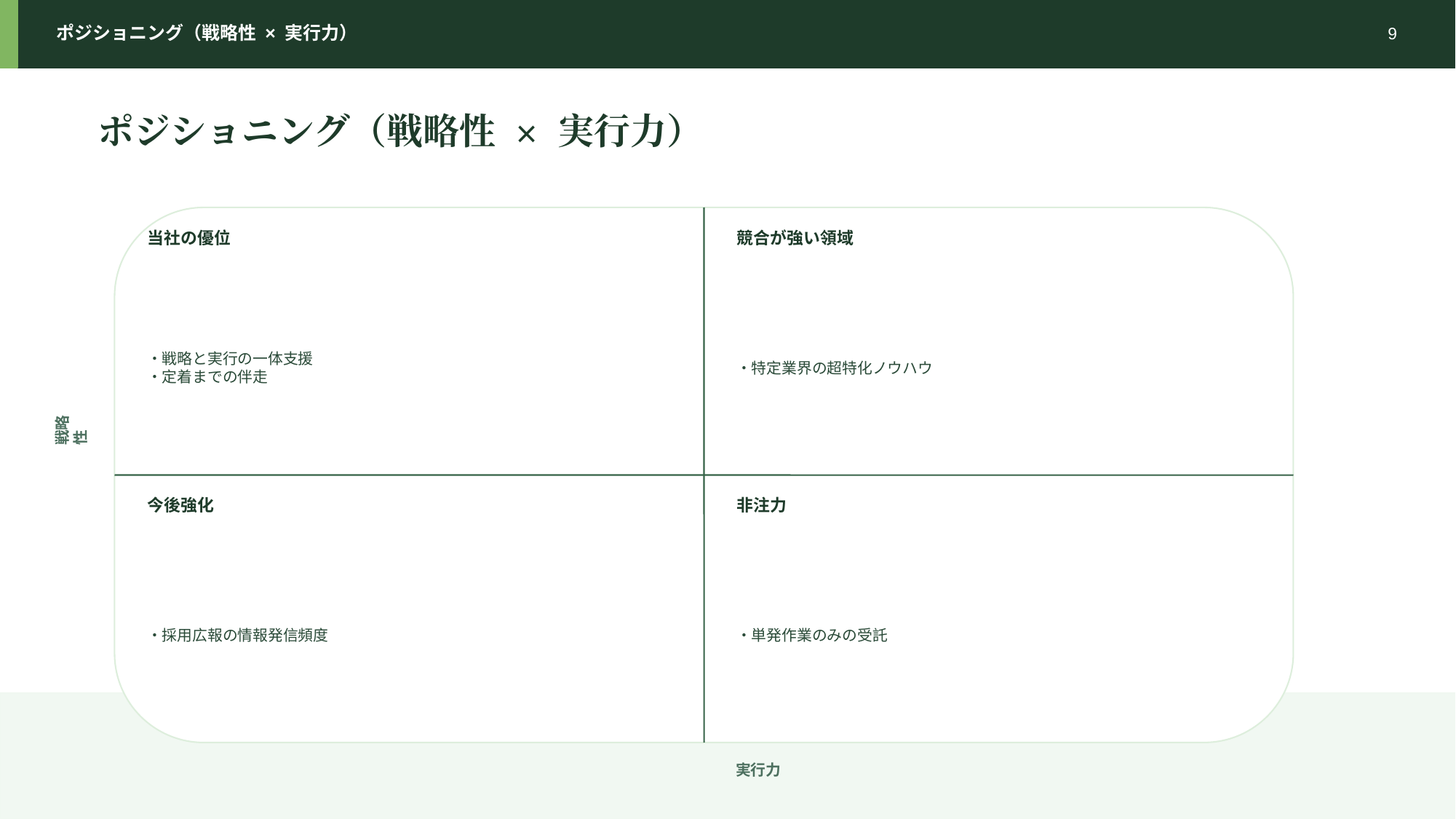

ポジショニング（戦略性 × 実行力）
9
ポジショニング（戦略性 × 実行力）

当社の優位
競合が強い領域
・戦略と実行の一体支援
・定着までの伴走
・特定業界の超特化ノウハウ
戦略性

今後強化
非注力
・採用広報の情報発信頻度
・単発作業のみの受託

実行力